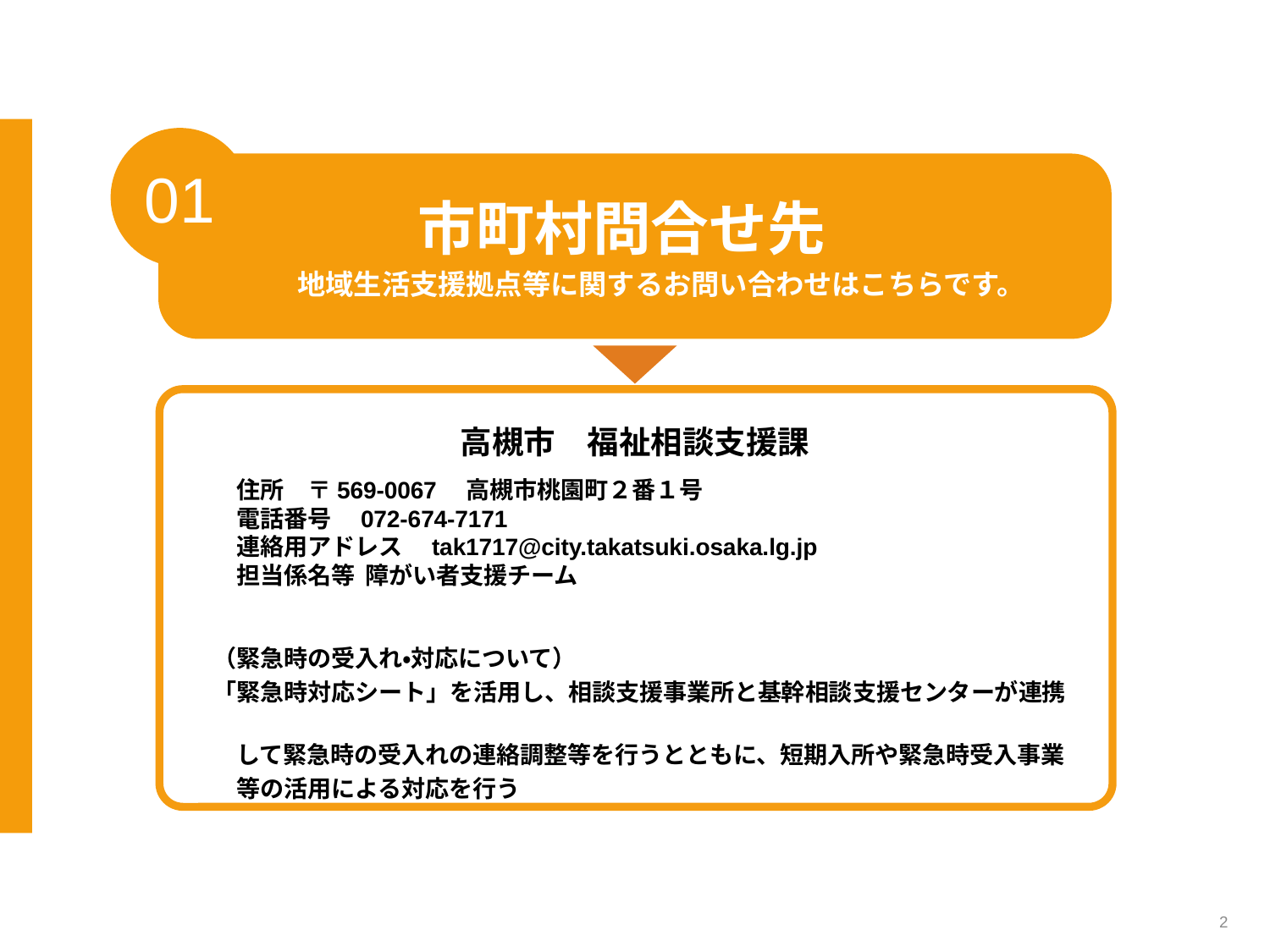

01

市町村問合せ先
地域生活支援拠点等に関するお問い合わせはこちらです。

高槻市　福祉相談支援課
　　住所　〒569-0067　高槻市桃園町２番１号
　　電話番号　072-674-7171
　　連絡用アドレス　tak1717@city.takatsuki.osaka.lg.jp
　　担当係名等  障がい者支援チーム
　（緊急時の受入れ・対応について）
　「緊急時対応シート」を活用し、相談支援事業所と基幹相談支援センターが連携
　　して緊急時の受入れの連絡調整等を行うとともに、短期入所や緊急時受入事業
　　等の活用による対応を行う
2